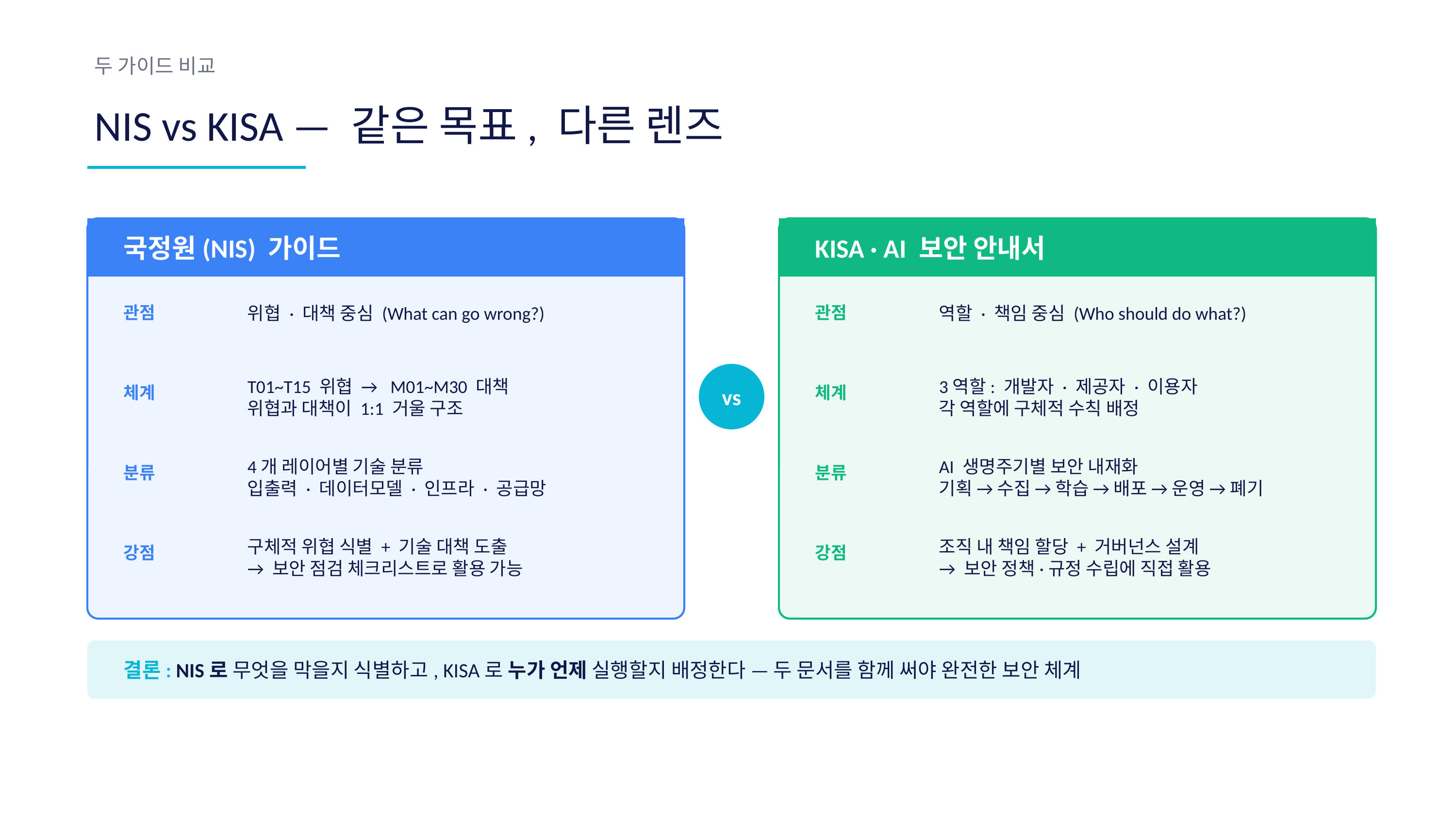

두 가이드 비교
NIS vs KISA — 같은 목표, 다른 렌즈

국정원(NIS) 가이드

KISA · AI 보안 안내서
관점
위협 · 대책 중심 (What can go wrong?)
관점
역할 · 책임 중심 (Who should do what?)

vs
T01~T15 위협  →  M01~M30 대책
위협과 대책이 1:1 거울 구조
3역할: 개발자 · 제공자 · 이용자
각 역할에 구체적 수칙 배정
체계
체계
4개 레이어별 기술 분류
입출력 · 데이터모델 · 인프라 · 공급망
AI 생명주기별 보안 내재화
기획 → 수집 → 학습 → 배포 → 운영 → 폐기
분류
분류
구체적 위협 식별 + 기술 대책 도출
→ 보안 점검 체크리스트로 활용 가능
조직 내 책임 할당 + 거버넌스 설계
→ 보안 정책·규정 수립에 직접 활용
강점
강점

결론: NIS로 무엇을 막을지 식별하고, KISA로 누가 언제 실행할지 배정한다 — 두 문서를 함께 써야 완전한 보안 체계